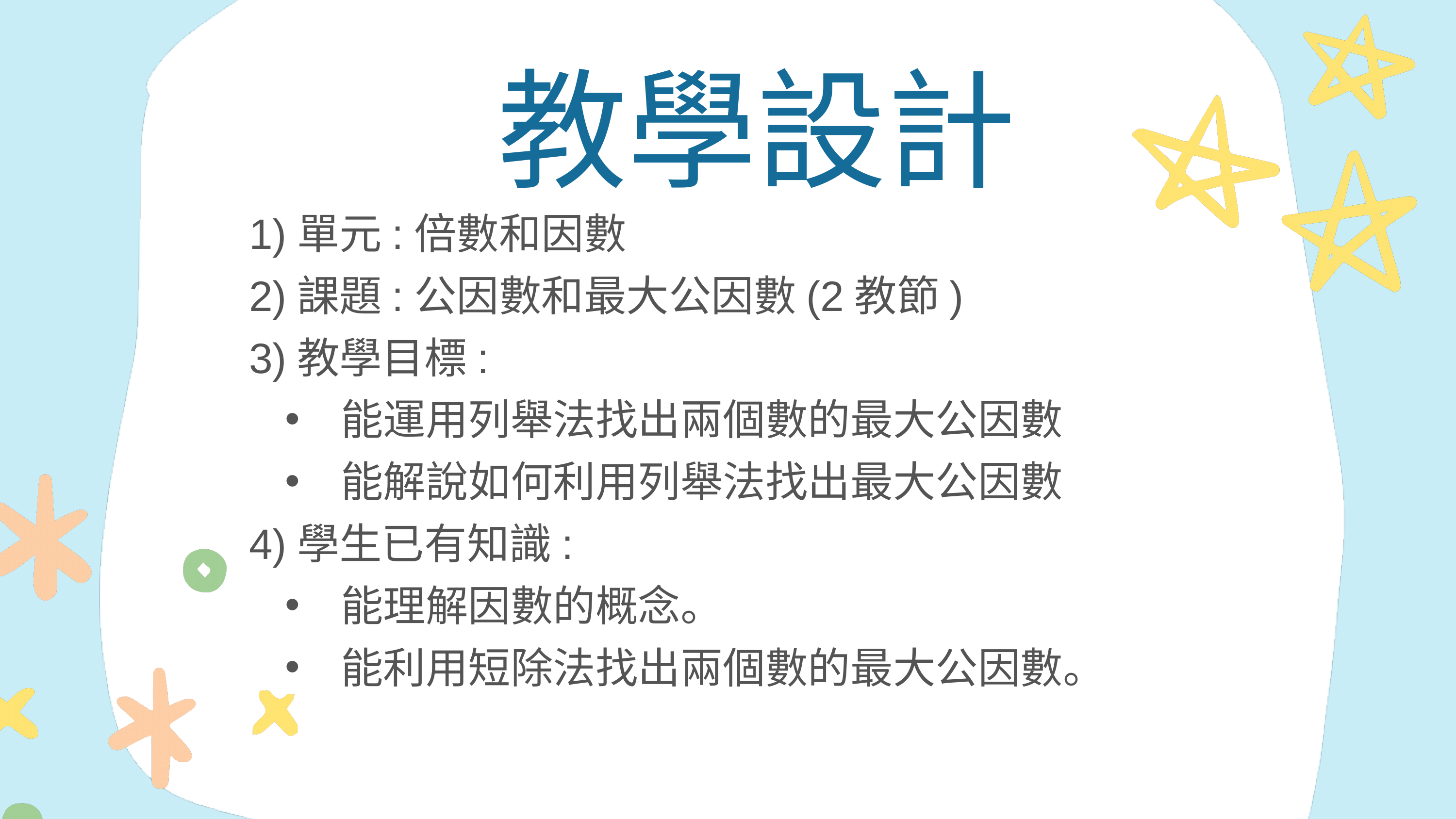

教學設計
1)單元:倍數和因數
2)課題:公因數和最大公因數(2教節)
3)教學目標:
 能運用列舉法找出兩個數的最大公因數
 能解說如何利用列舉法找出最大公因數
4)學生已有知識:
 能理解因數的概念。
 能利用短除法找出兩個數的最大公因數。